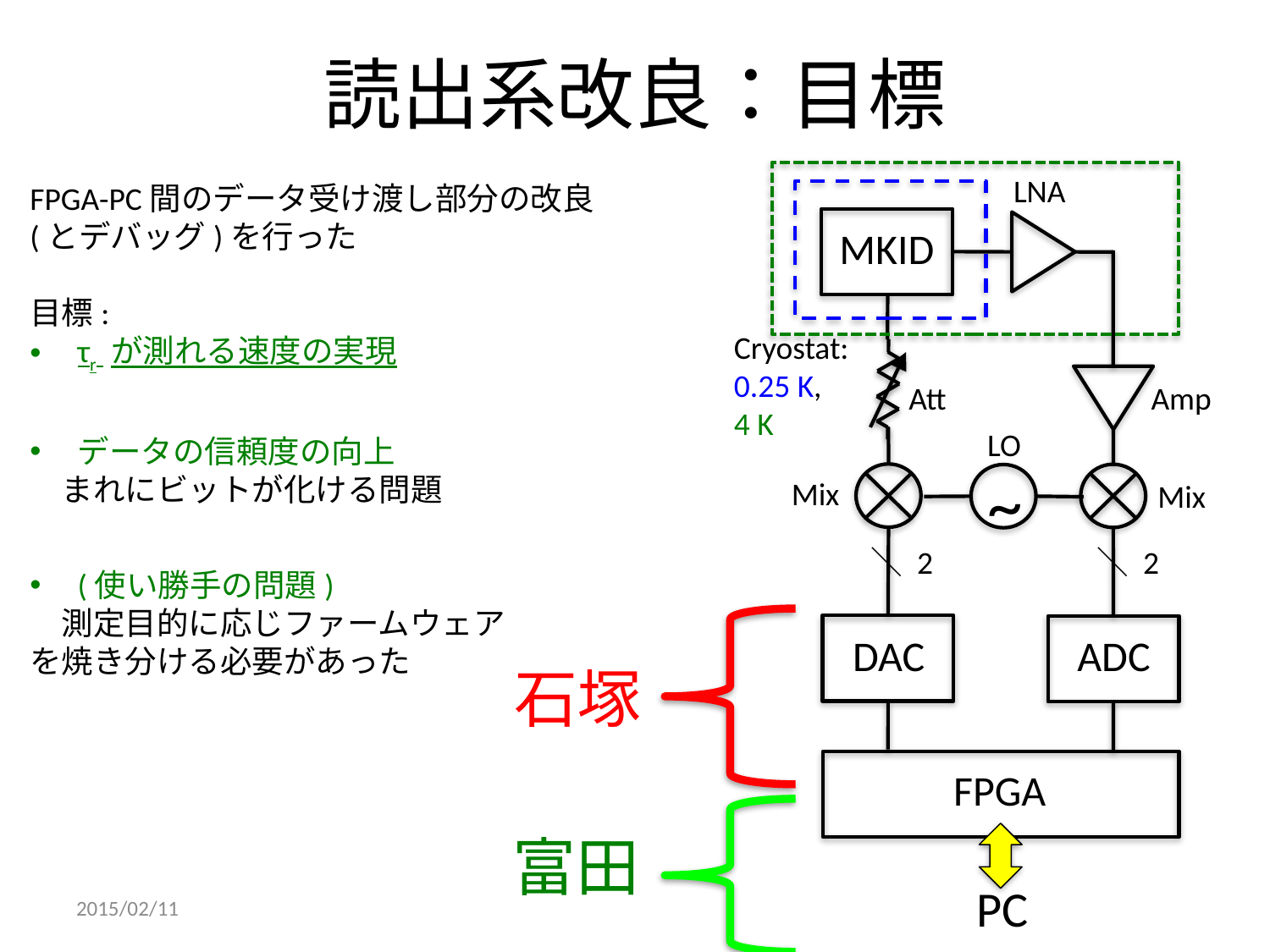

# 読出系改良：目標

LNA

MKID

Cryostat:
0.25 K,
4 K

Att
Amp

Mix
Mix
＼ 2
＼ 2

DAC
ADC

FPGA
FPGA-PC間のデータ受け渡し部分の改良
(とデバッグ)を行った

目標:
τr が測れる速度の実現

データの信頼度の向上
　まれにビットが化ける問題

(使い勝手の問題)
　測定目的に応じファームウェア
を焼き分ける必要があった
LO
~

石塚

富田

PC
2015/02/11